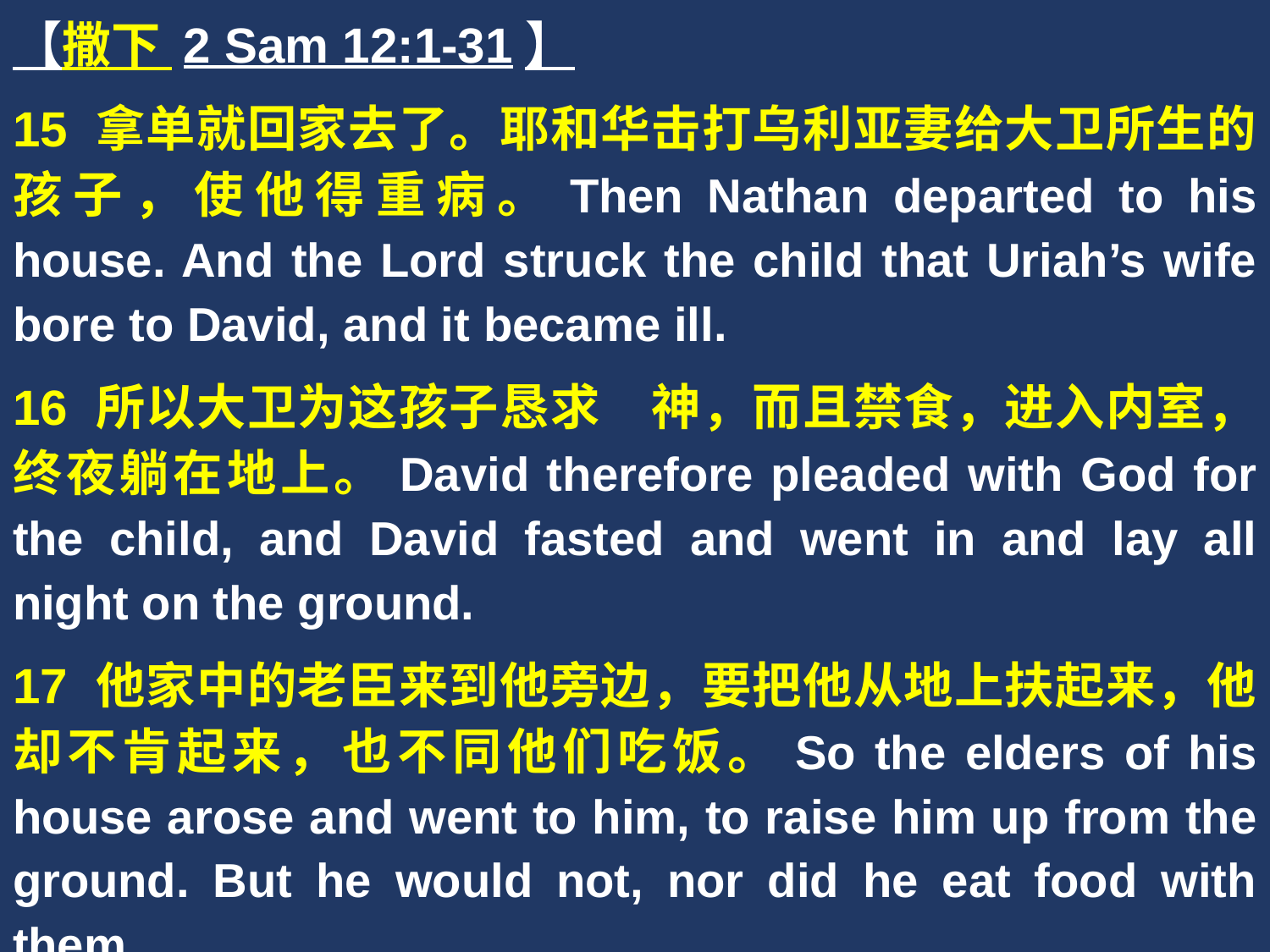

【撒下 2 Sam 12:1-31】
15 拿单就回家去了。耶和华击打乌利亚妻给大卫所生的孩子，使他得重病。Then Nathan departed to his house. And the Lord struck the child that Uriah’s wife bore to David, and it became ill.
16 所以大卫为这孩子恳求　神，而且禁食，进入内室，终夜躺在地上。David therefore pleaded with God for the child, and David fasted and went in and lay all night on the ground.
17 他家中的老臣来到他旁边，要把他从地上扶起来，他却不肯起来，也不同他们吃饭。So the elders of his house arose and went to him, to raise him up from the ground. But he would not, nor did he eat food with them.